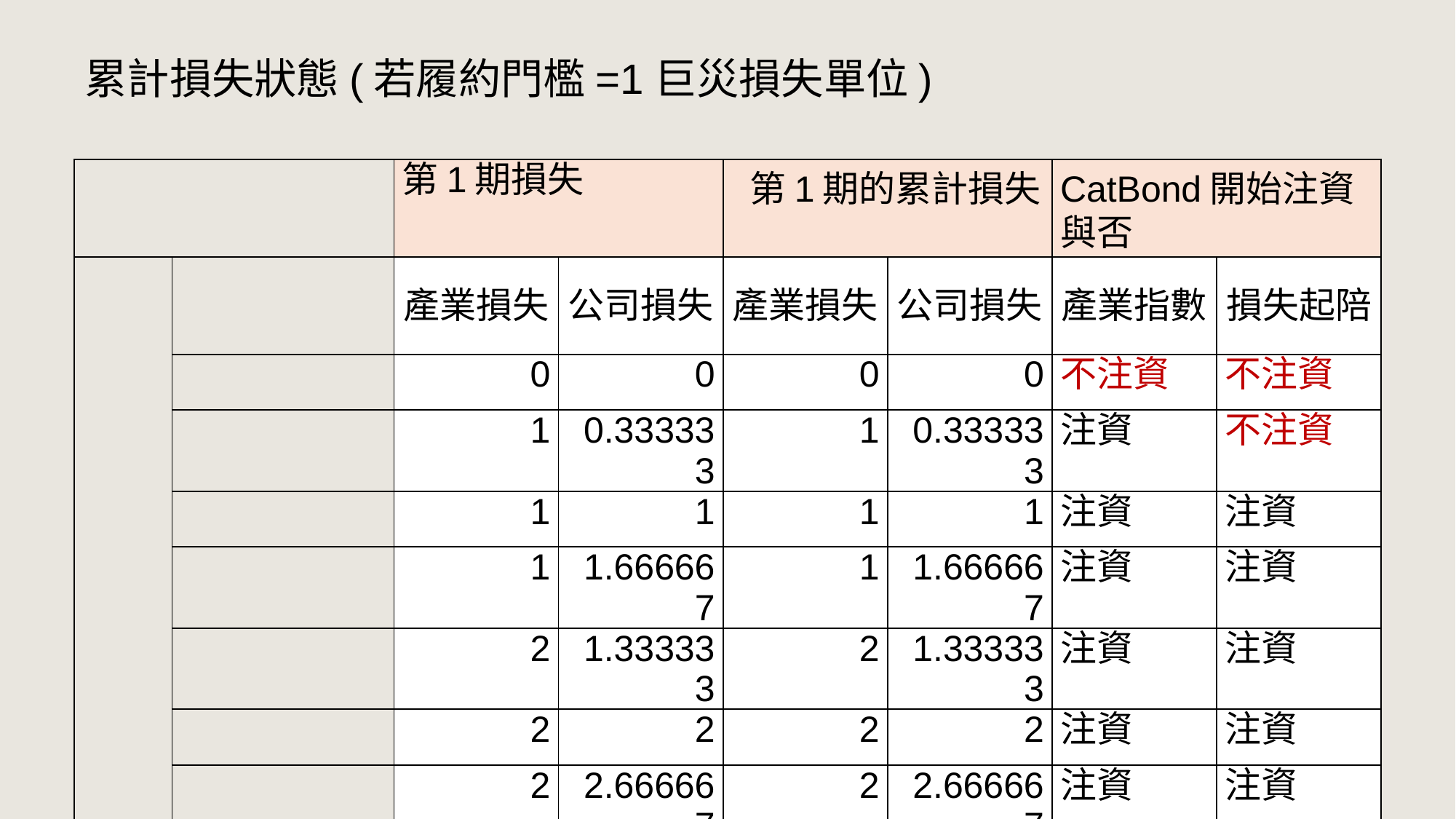

# 累計損失狀態(若履約門檻=1巨災損失單位)
|  |  | 第1期損失 |  | 第1期的累計損失 |  | CatBond開始注資與否 |  |
| --- | --- | --- | --- | --- | --- | --- | --- |
|  |  | 產業損失 | 公司損失 | 產業損失 | 公司損失 | 產業指數 | 損失起陪 |
|  |  | 0 | 0 | 0 | 0 | 不注資 | 不注資 |
|  |  | 1 | 0.333333 | 1 | 0.333333 | 注資 | 不注資 |
|  |  | 1 | 1 | 1 | 1 | 注資 | 注資 |
|  |  | 1 | 1.666667 | 1 | 1.666667 | 注資 | 注資 |
|  |  | 2 | 1.333333 | 2 | 1.333333 | 注資 | 注資 |
|  |  | 2 | 2 | 2 | 2 | 注資 | 注資 |
|  |  | 2 | 2.666667 | 2 | 2.666667 | 注資 | 注資 |
19